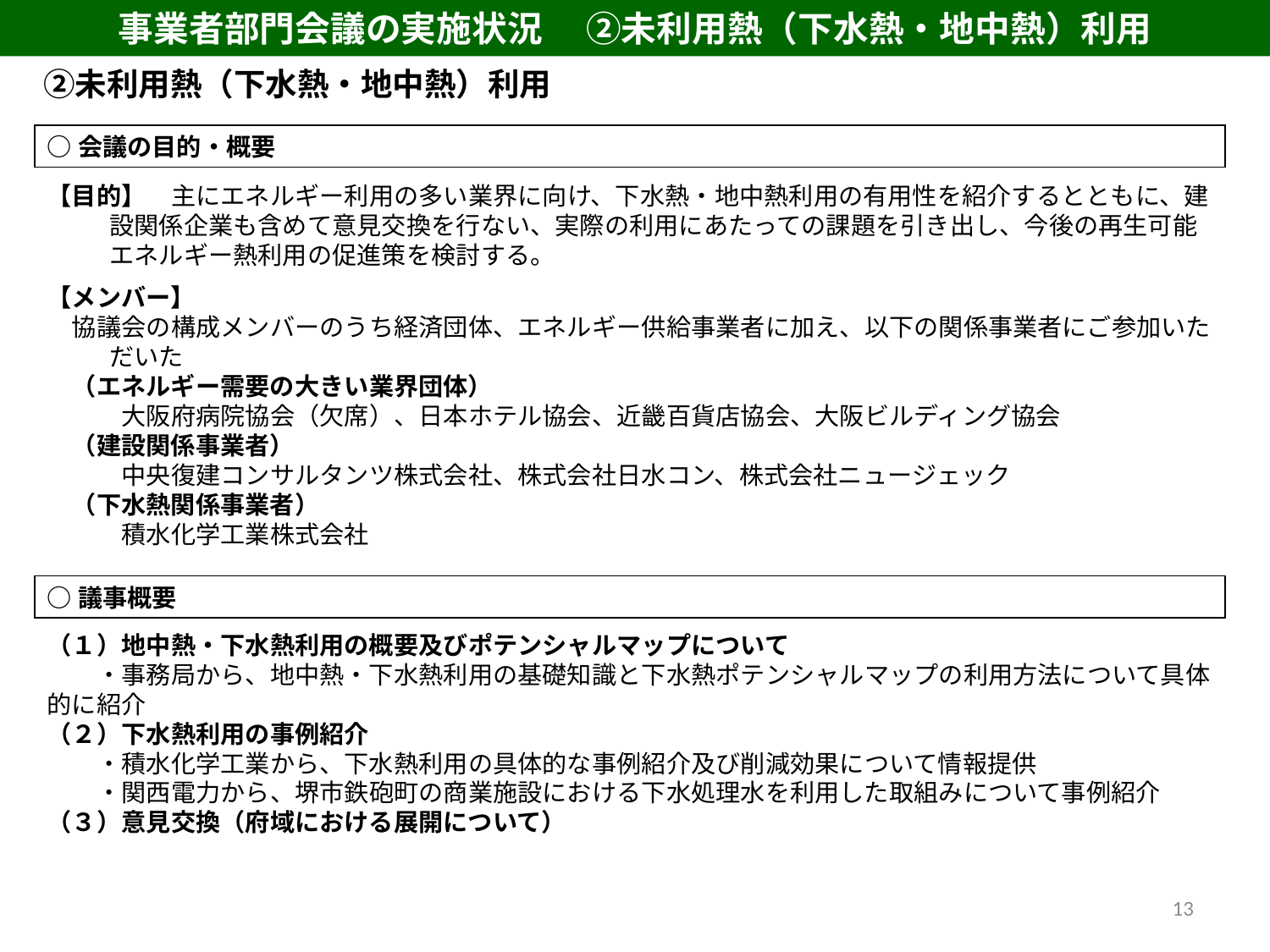

事業者部門会議の実施状況　 ②未利用熱（下水熱・地中熱）利用
　②未利用熱（下水熱・地中熱）利用
○会議の目的・概要
【目的】　主にエネルギー利用の多い業界に向け、下水熱・地中熱利用の有用性を紹介するとともに、建設関係企業も含めて意見交換を行ない、実際の利用にあたっての課題を引き出し、今後の再生可能エネルギー熱利用の促進策を検討する。
【メンバー】
　協議会の構成メンバーのうち経済団体、エネルギー供給事業者に加え、以下の関係事業者にご参加いただいた
　（エネルギー需要の大きい業界団体）
　　　大阪府病院協会（欠席）、日本ホテル協会、近畿百貨店協会、大阪ビルディング協会
　（建設関係事業者）
　　　中央復建コンサルタンツ株式会社、株式会社日水コン、株式会社ニュージェック
　（下水熱関係事業者）
　　　積水化学工業株式会社

○議事概要
（１）地中熱・下水熱利用の概要及びポテンシャルマップについて
　　・事務局から、地中熱・下水熱利用の基礎知識と下水熱ポテンシャルマップの利用方法について具体的に紹介
（２）下水熱利用の事例紹介
　　・積水化学工業から、下水熱利用の具体的な事例紹介及び削減効果について情報提供
　　・関西電力から、堺市鉄砲町の商業施設における下水処理水を利用した取組みについて事例紹介
（３）意見交換（府域における展開について）
13